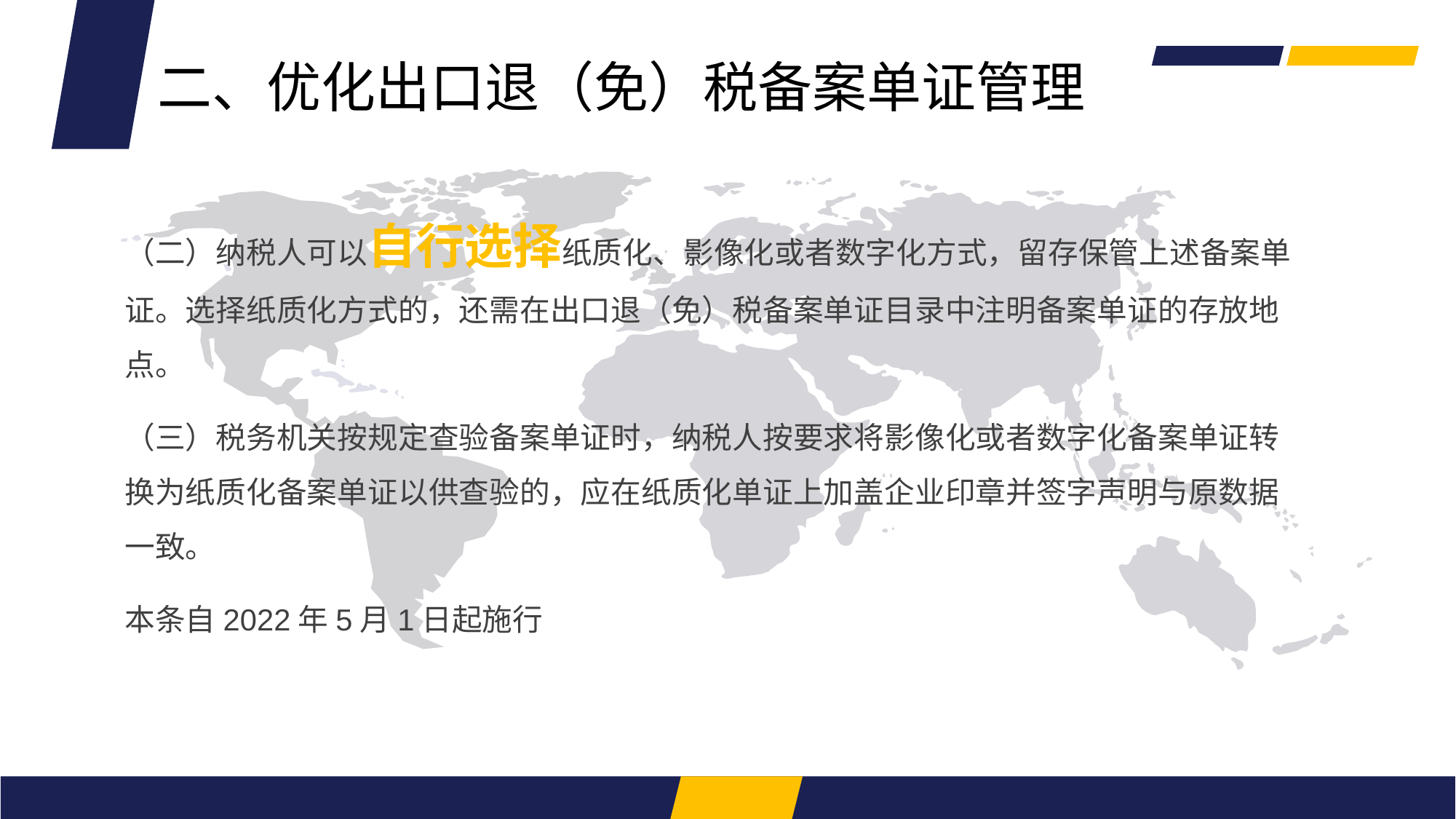

二、优化出口退（免）税备案单证管理

（二）纳税人可以自行选择纸质化、影像化或者数字化方式，留存保管上述备案单证。选择纸质化方式的，还需在出口退（免）税备案单证目录中注明备案单证的存放地点。
（三）税务机关按规定查验备案单证时，纳税人按要求将影像化或者数字化备案单证转换为纸质化备案单证以供查验的，应在纸质化单证上加盖企业印章并签字声明与原数据一致。
本条自2022年5月1日起施行